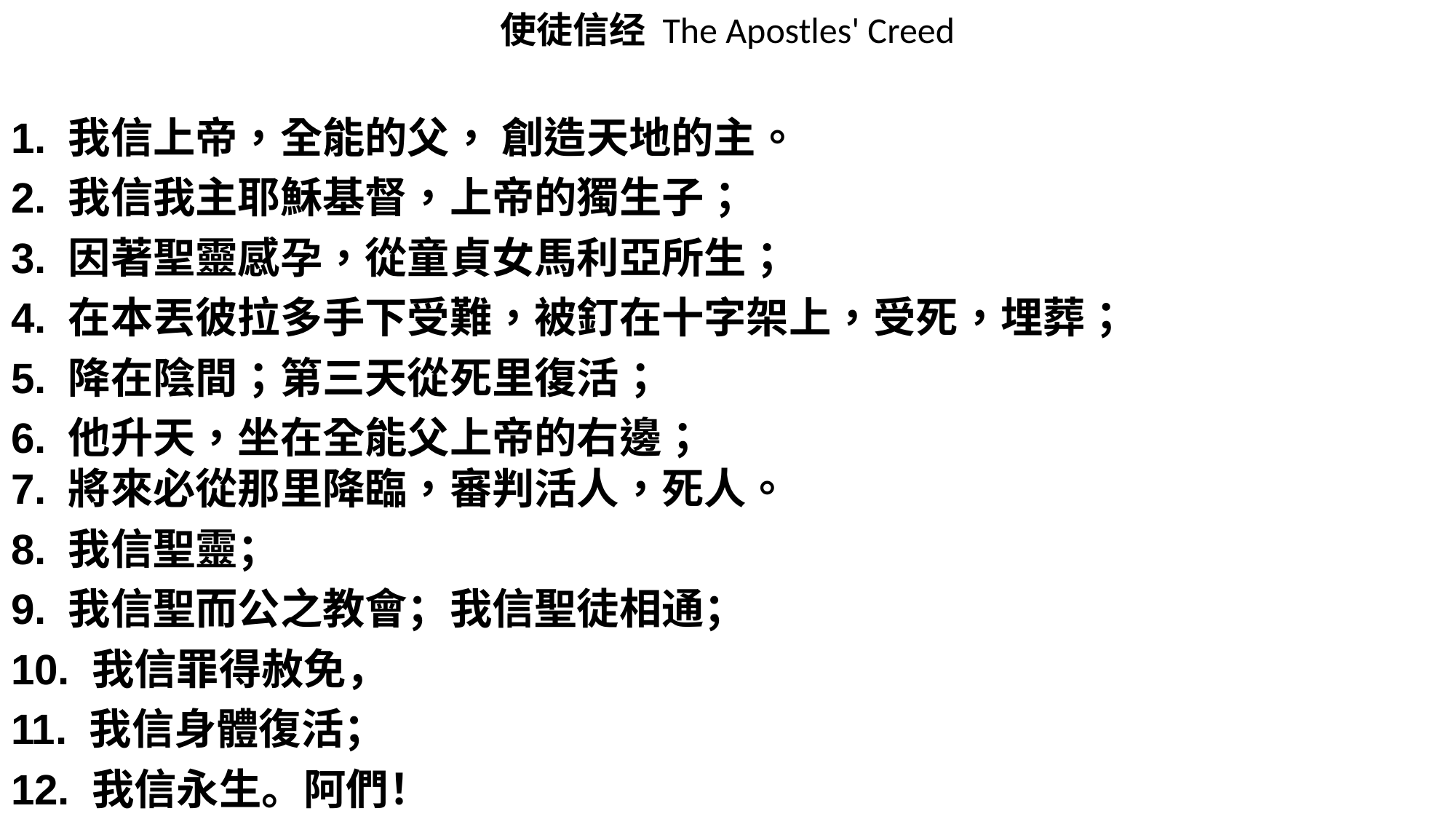

# 使徒信经 The Apostles' Creed
1. 我信上帝，全能的父， 創造天地的主。
2. 我信我主耶穌基督，上帝的獨生子；
3. 因著聖靈感孕，從童貞女馬利亞所生；
4. 在本丟彼拉多手下受難，被釘在十字架上，受死，埋葬；
5. 降在陰間；第三天從死里復活；
6. 他升天，坐在全能父上帝的右邊；
7. 將來必從那里降臨，審判活人，死人。
8. 我信聖靈；
9. 我信聖而公之教會；我信聖徒相通；
10. 我信罪得赦免，
11. 我信身體復活；
12. 我信永生。阿們！